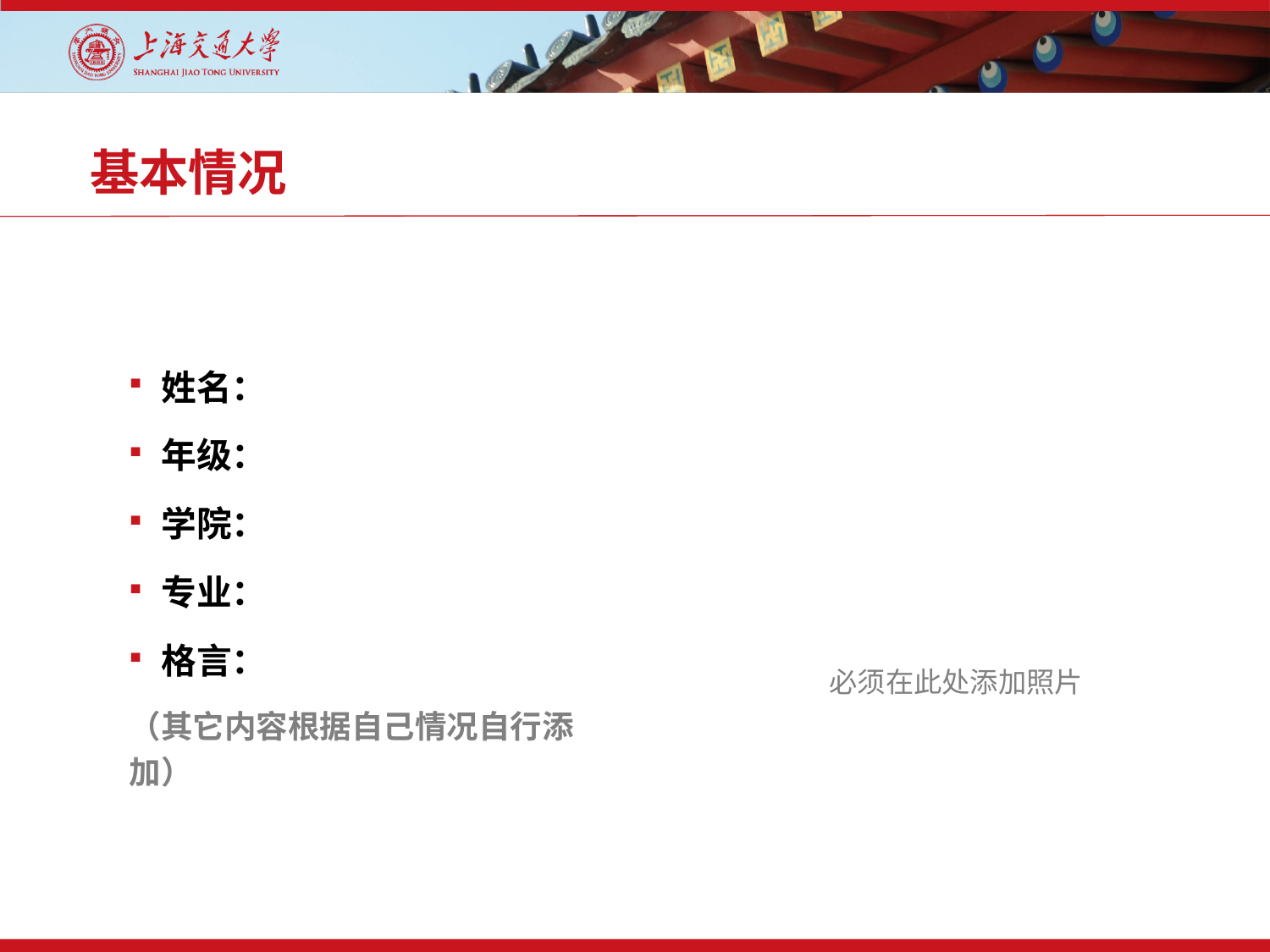

# 基本情况
姓名：
年级：
学院：
专业：
格言：
（其它内容根据自己情况自行添加）

必须在此处添加照片